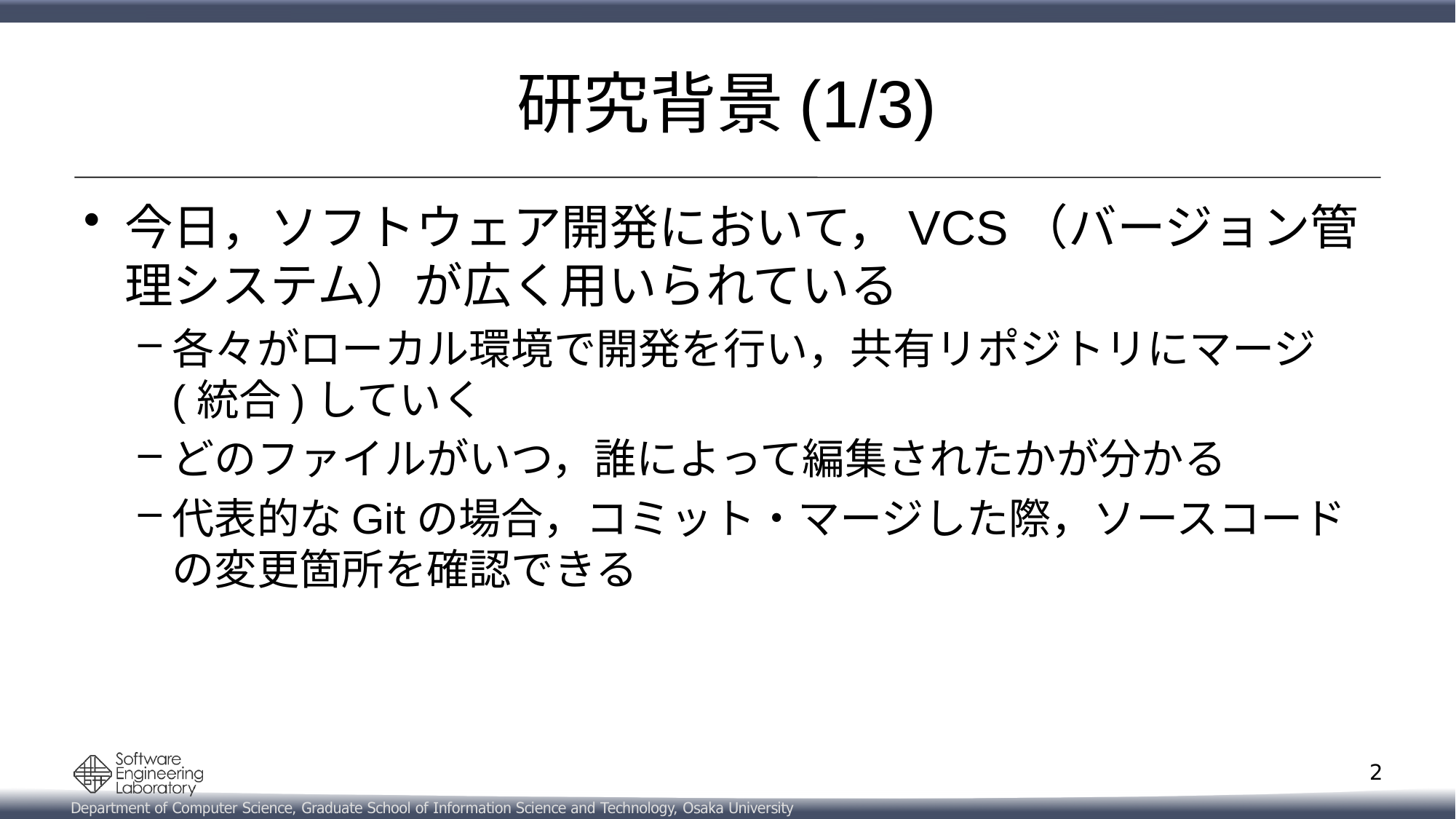

# 研究背景(1/3)
今日，ソフトウェア開発において，VCS（バージョン管理システム）が広く用いられている
各々がローカル環境で開発を行い，共有リポジトリにマージ(統合)していく
どのファイルがいつ，誰によって編集されたかが分かる
代表的なGitの場合，コミット・マージした際，ソースコードの変更箇所を確認できる

2